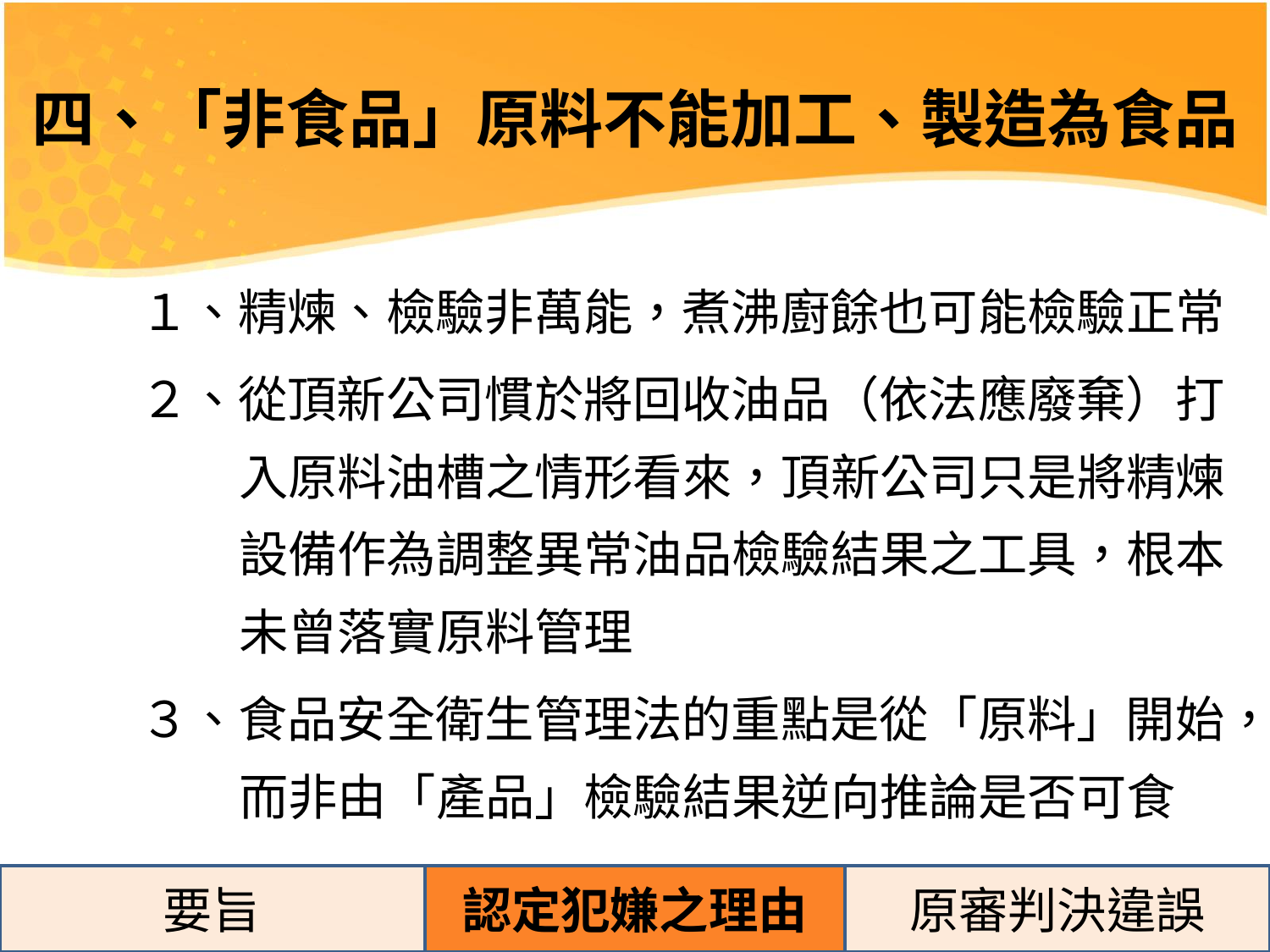

# 四、「非食品」原料不能加工、製造為食品
１、精煉、檢驗非萬能，煮沸廚餘也可能檢驗正常
２、從頂新公司慣於將回收油品（依法應廢棄）打入原料油槽之情形看來，頂新公司只是將精煉設備作為調整異常油品檢驗結果之工具，根本未曾落實原料管理
３、食品安全衛生管理法的重點是從「原料」開始，而非由「產品」檢驗結果逆向推論是否可食